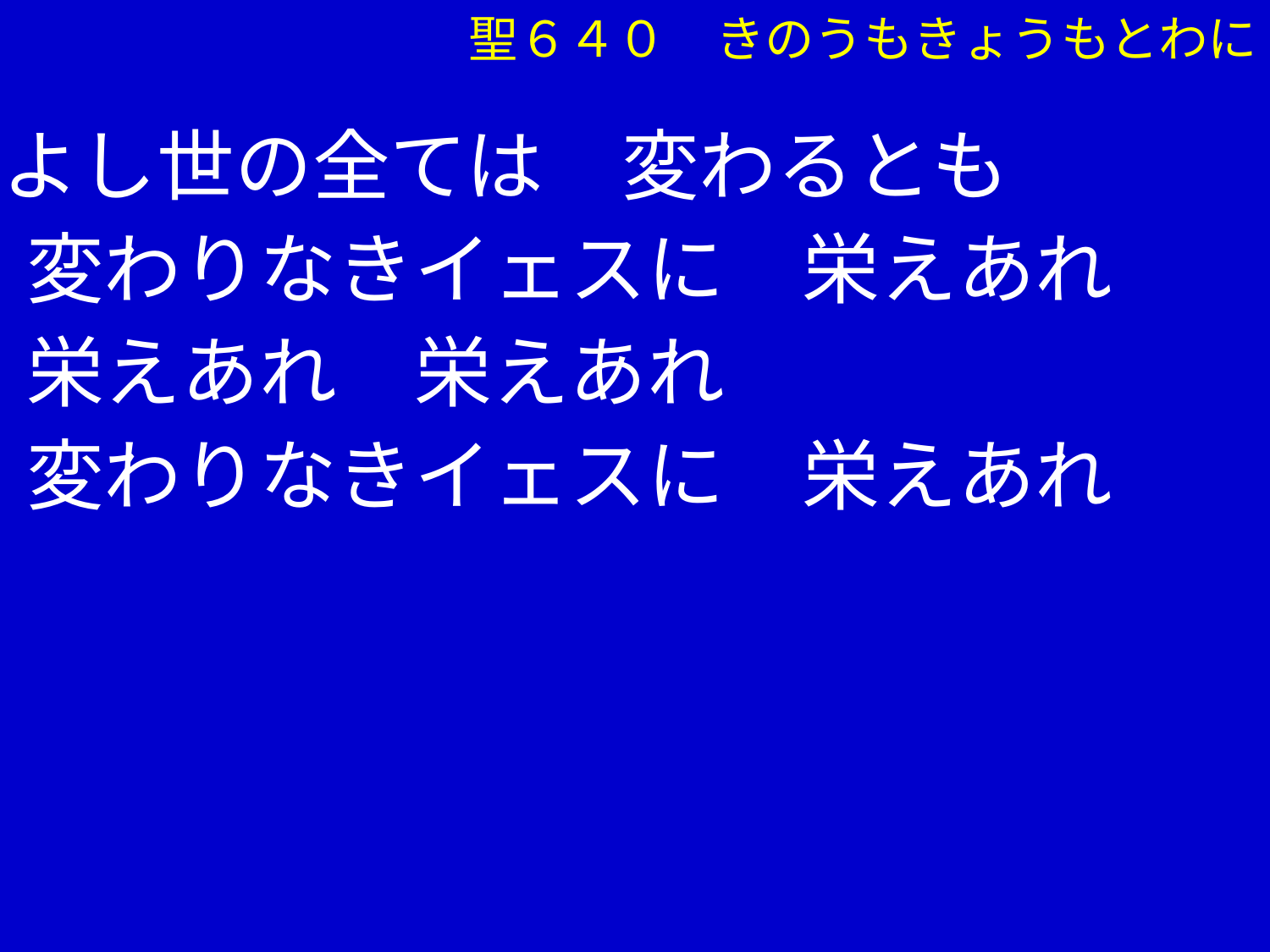

聖６４０　きのうもきょうもとわに
  よし世の全ては　変わるとも
　変わりなきイェスに　栄えあれ
　栄えあれ　栄えあれ
　変わりなきイェスに　栄えあれ